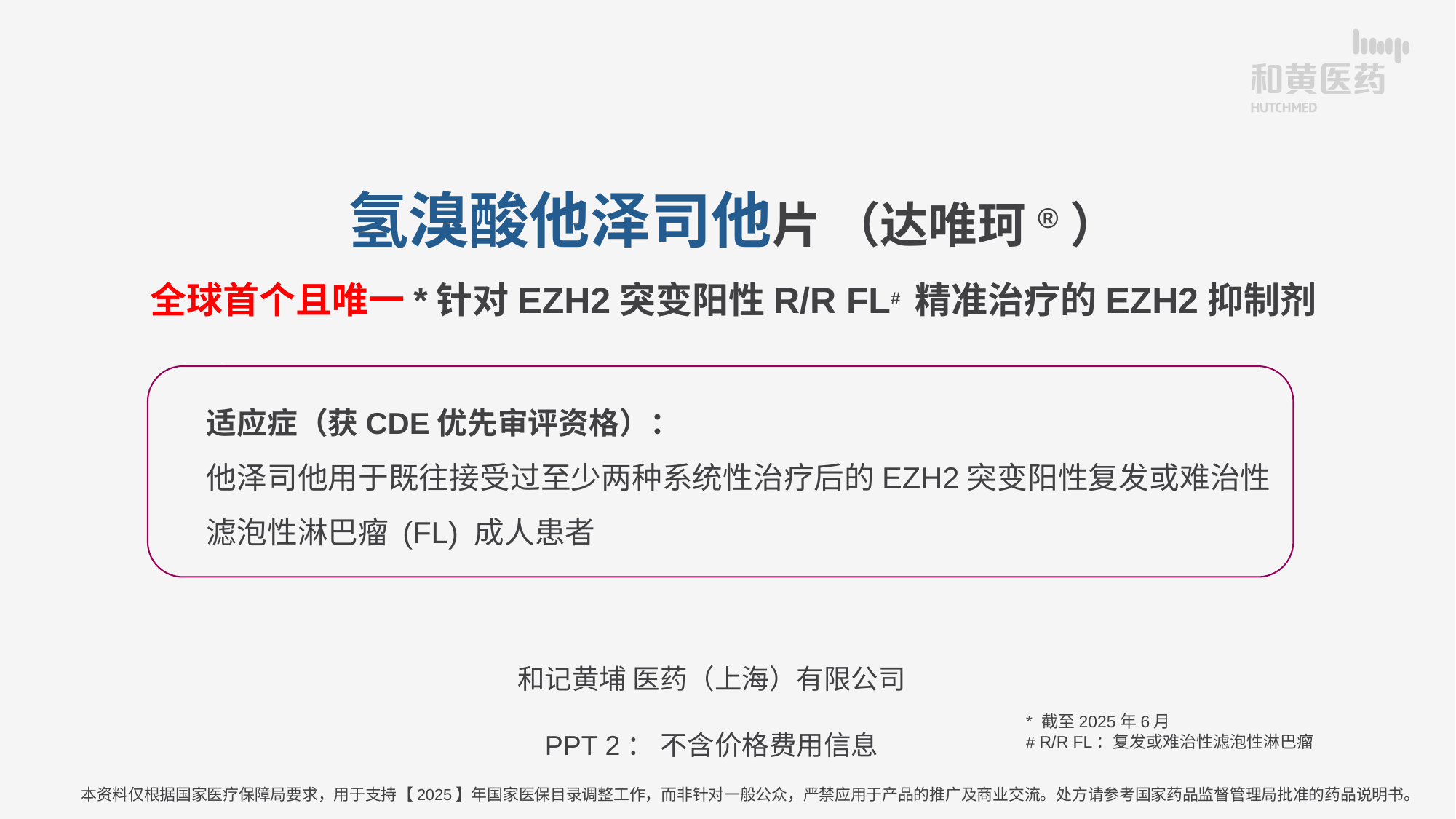

氢溴酸他泽司他片 （达唯珂®）
全球首个且唯一*针对EZH2突变阳性R/R FL# 精准治疗的EZH2抑制剂

适应症（获CDE优先审评资格）：
他泽司他用于既往接受过至少两种系统性治疗后的EZH2突变阳性复发或难治性滤泡性淋巴瘤 (FL) 成人患者
和记黄埔 医药（上海）有限公司
* 截至2025年6月
# R/R FL：复发或难治性滤泡性淋巴瘤
PPT 2： 不含价格费用信息
本资料仅根据国家医疗保障局要求，用于支持【2025】年国家医保目录调整工作，而非针对一般公众，严禁应用于产品的推广及商业交流。处方请参考国家药品监督管理局批准的药品说明书。